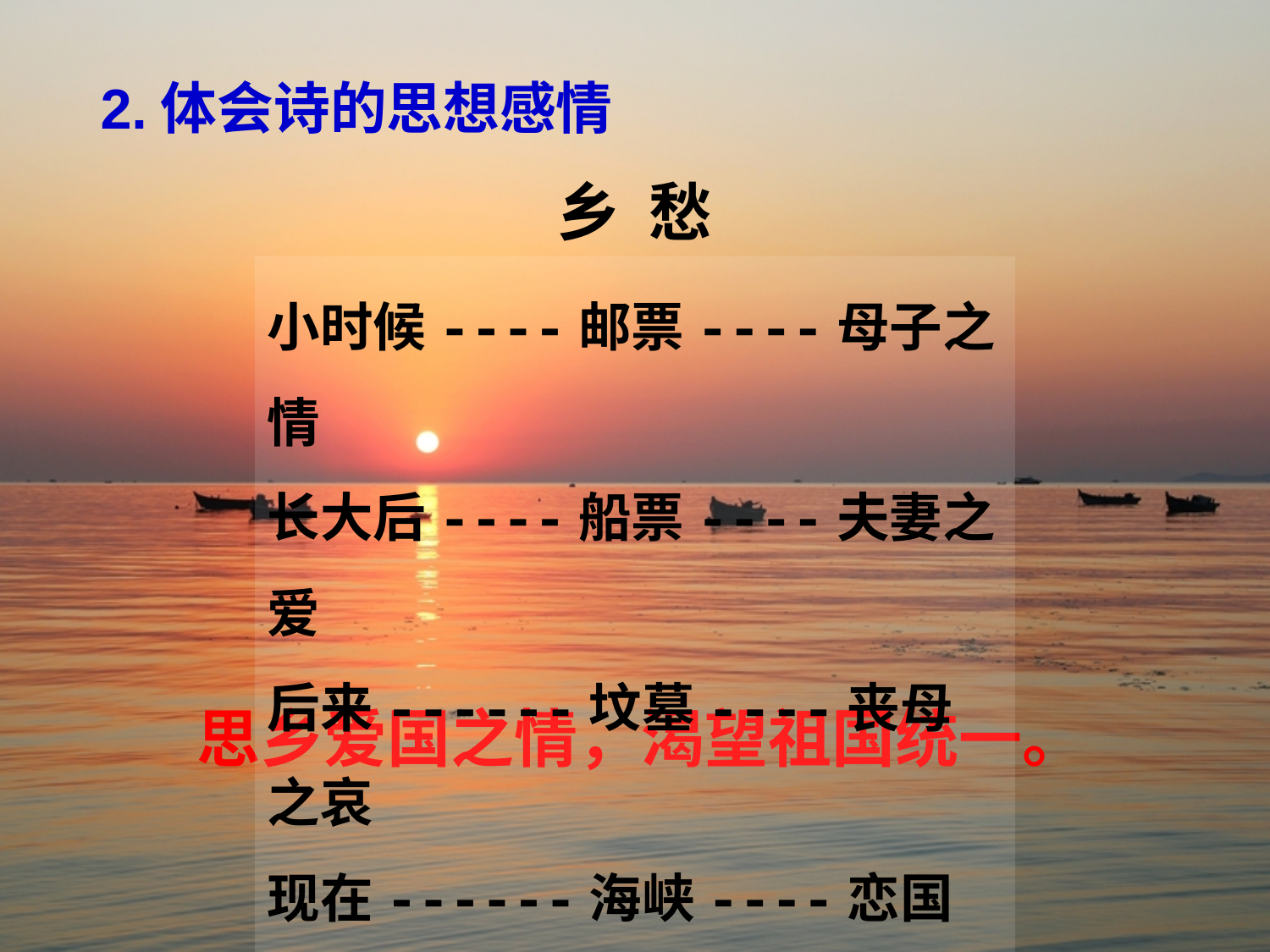

2.体会诗的思想感情
乡  愁
小时候----邮票----母子之情
长大后----船票----夫妻之爱
后来------坟墓----丧母之哀
现在------海峡----恋国之思
思乡爱国之情，渴望祖国统一。